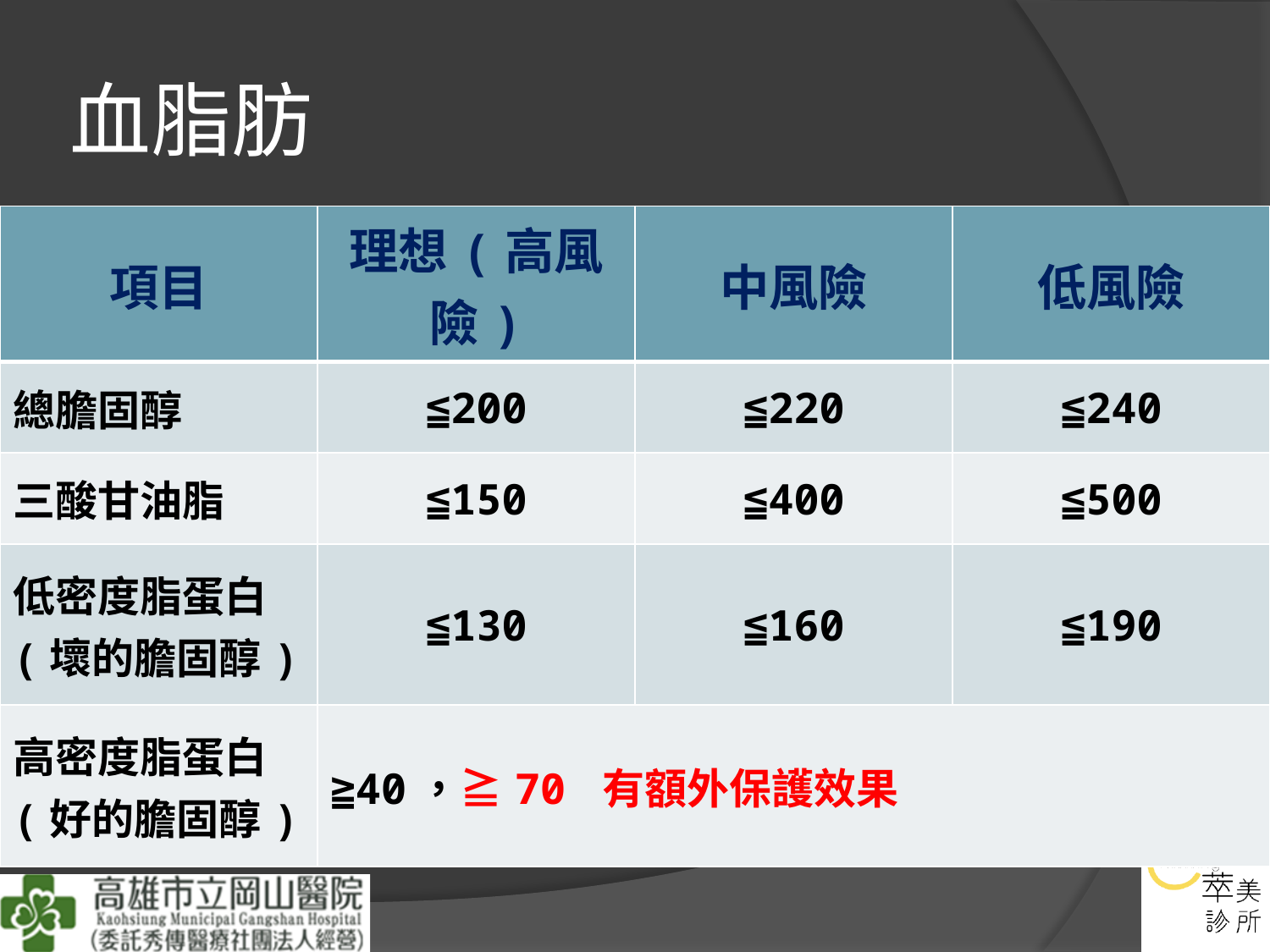

# 血脂肪
| 項目 | 理想(高風險) | 中風險 | 低風險 |
| --- | --- | --- | --- |
| 總膽固醇 | ≦200 | ≦220 | ≦240 |
| 三酸甘油脂 | ≦150 | ≦400 | ≦500 |
| 低密度脂蛋白 (壞的膽固醇) | ≦130 | ≦160 | ≦190 |
| 高密度脂蛋白 (好的膽固醇) | ≧40，≧70 有額外保護效果 |  |  |